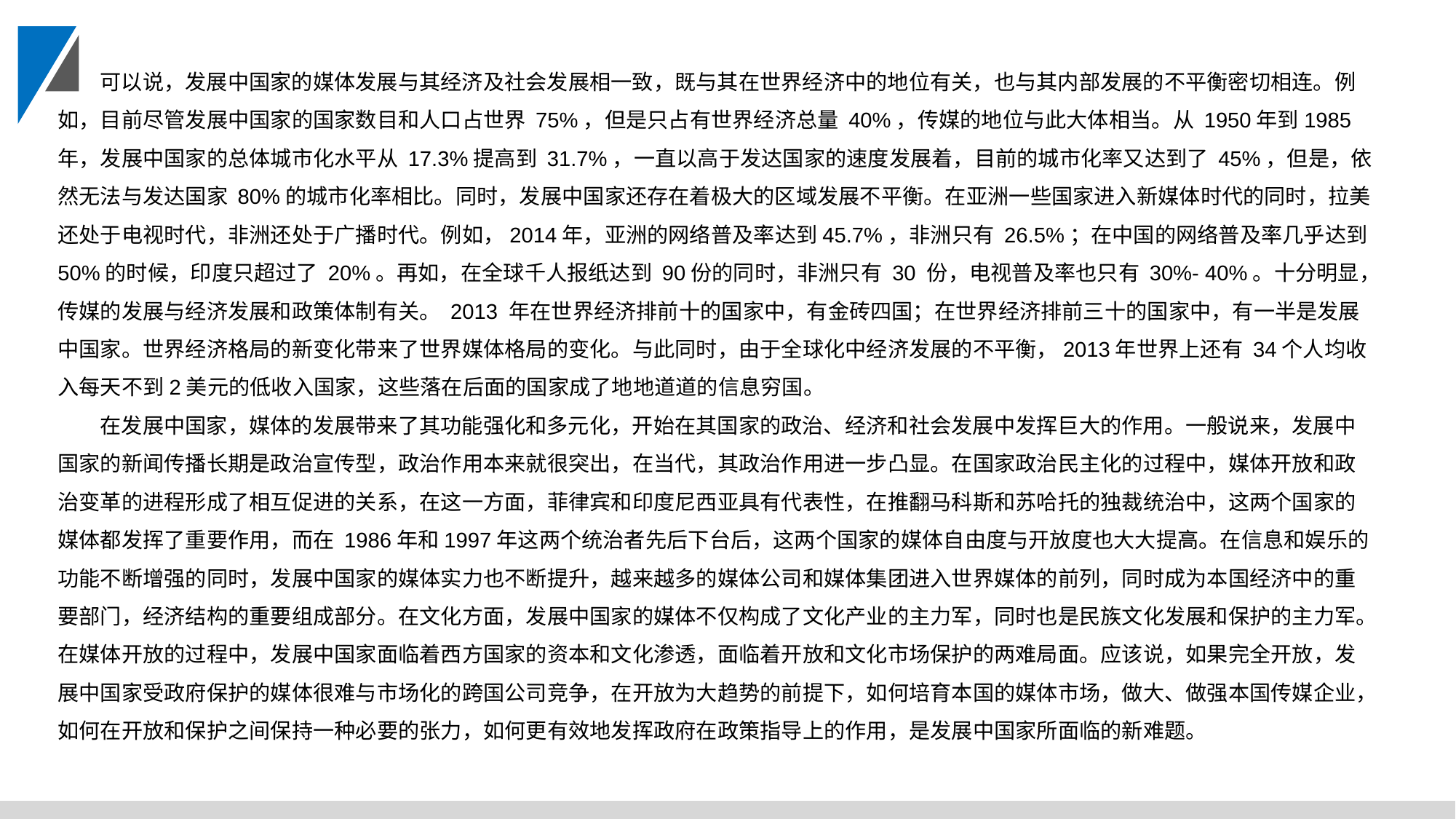

可以说，发展中国家的媒体发展与其经济及社会发展相一致，既与其在世界经济中的地位有关，也与其内部发展的不平衡密切相连。例如，目前尽管发展中国家的国家数目和人口占世界 75%，但是只占有世界经济总量 40%，传媒的地位与此大体相当。从 1950年到1985 年，发展中国家的总体城市化水平从 17.3%提高到 31.7%，一直以高于发达国家的速度发展着，目前的城市化率又达到了 45%，但是，依然无法与发达国家 80%的城市化率相比。同时，发展中国家还存在着极大的区域发展不平衡。在亚洲一些国家进入新媒体时代的同时，拉美还处于电视时代，非洲还处于广播时代。例如，2014年，亚洲的网络普及率达到45.7%，非洲只有 26.5%；在中国的网络普及率几乎达到 50%的时候，印度只超过了 20%。再如，在全球千人报纸达到 90份的同时，非洲只有 30 份，电视普及率也只有 30%- 40%。十分明显，传媒的发展与经济发展和政策体制有关。 2013 年在世界经济排前十的国家中，有金砖四国；在世界经济排前三十的国家中，有一半是发展中国家。世界经济格局的新变化带来了世界媒体格局的变化。与此同时，由于全球化中经济发展的不平衡，2013年世界上还有 34个人均收入每天不到2美元的低收入国家，这些落在后面的国家成了地地道道的信息穷国。
在发展中国家，媒体的发展带来了其功能强化和多元化，开始在其国家的政治、经济和社会发展中发挥巨大的作用。一般说来，发展中国家的新闻传播长期是政治宣传型，政治作用本来就很突出，在当代，其政治作用进一步凸显。在国家政治民主化的过程中，媒体开放和政治变革的进程形成了相互促进的关系，在这一方面，菲律宾和印度尼西亚具有代表性，在推翻马科斯和苏哈托的独裁统治中，这两个国家的媒体都发挥了重要作用，而在 1986年和1997年这两个统治者先后下台后，这两个国家的媒体自由度与开放度也大大提高。在信息和娱乐的功能不断增强的同时，发展中国家的媒体实力也不断提升，越来越多的媒体公司和媒体集团进入世界媒体的前列，同时成为本国经济中的重要部门，经济结构的重要组成部分。在文化方面，发展中国家的媒体不仅构成了文化产业的主力军，同时也是民族文化发展和保护的主力军。在媒体开放的过程中，发展中国家面临着西方国家的资本和文化渗透，面临着开放和文化市场保护的两难局面。应该说，如果完全开放，发展中国家受政府保护的媒体很难与市场化的跨国公司竞争，在开放为大趋势的前提下，如何培育本国的媒体市场，做大、做强本国传媒企业，如何在开放和保护之间保持一种必要的张力，如何更有效地发挥政府在政策指导上的作用，是发展中国家所面临的新难题。